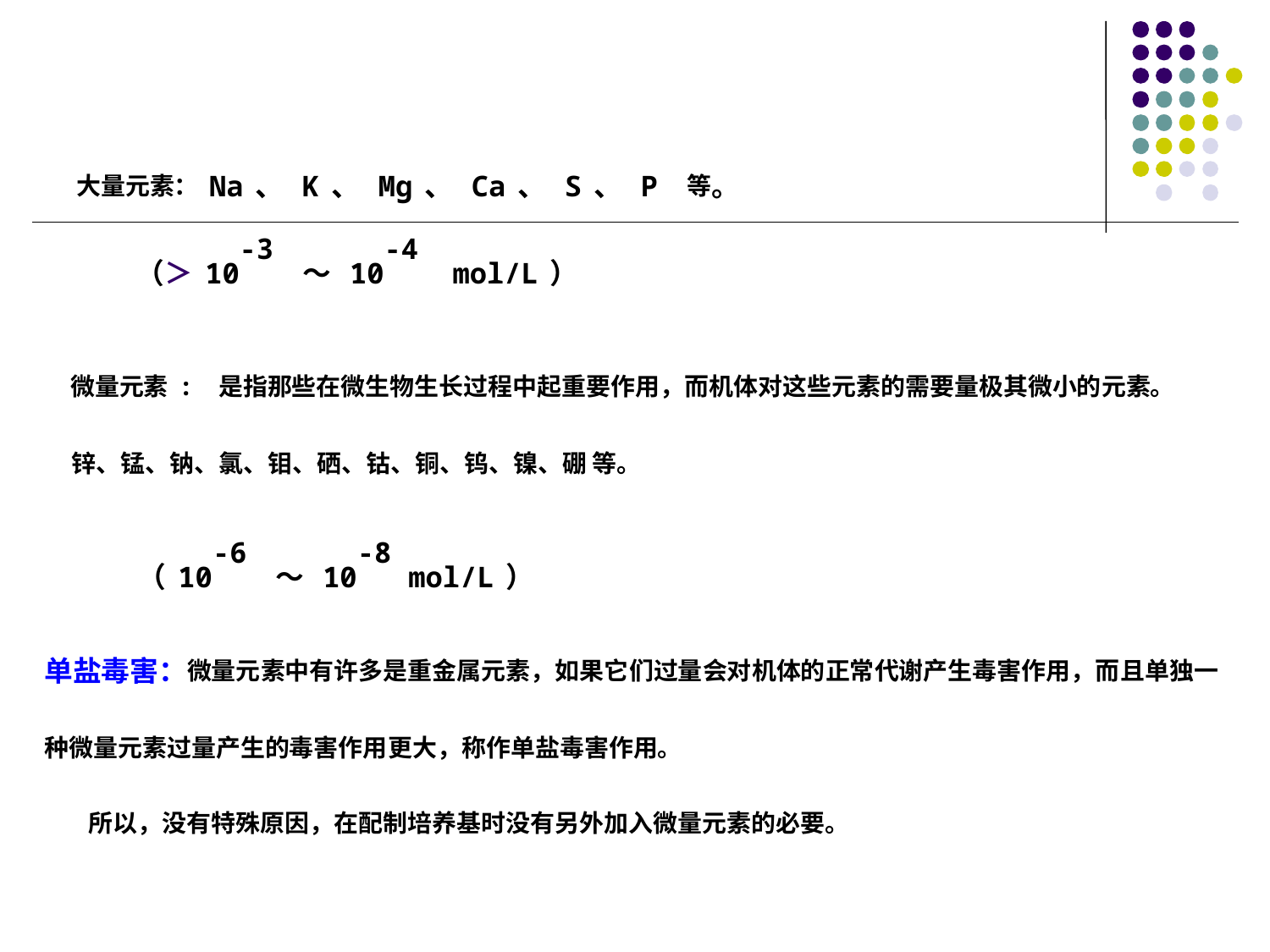

大量元素：Na、 K、 Mg、 Ca、 S、 P 等。
              （＞10-3 ～ 10-4  mol/L）
    微量元素: 是指那些在微生物生长过程中起重要作用，而机体对这些元素的需要量极其微小的元素。
     锌、锰、钠、氯、钼、硒、钴、铜、钨、镍、硼 等。
                 （10-6 ～ 10-8 mol/L）
单盐毒害：微量元素中有许多是重金属元素，如果它们过量会对机体的正常代谢产生毒害作用，而且单独一种微量元素过量产生的毒害作用更大，称作单盐毒害作用。
        所以，没有特殊原因，在配制培养基时没有另外加入微量元素的必要。